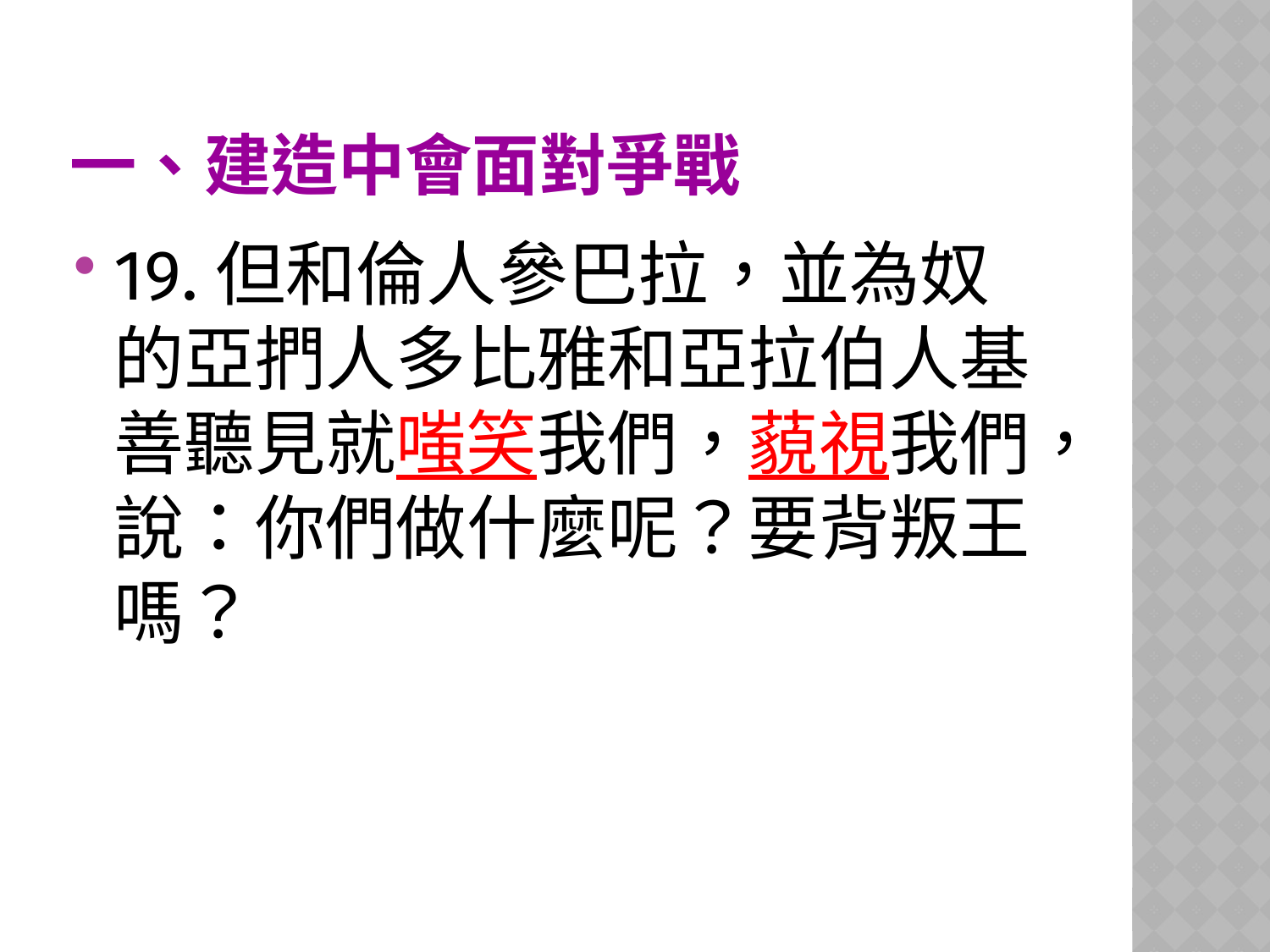

# 一、建造中會面對爭戰
19.但和倫人參巴拉，並為奴的亞捫人多比雅和亞拉伯人基善聽見就嗤笑我們，藐視我們，說：你們做什麼呢？要背叛王嗎？